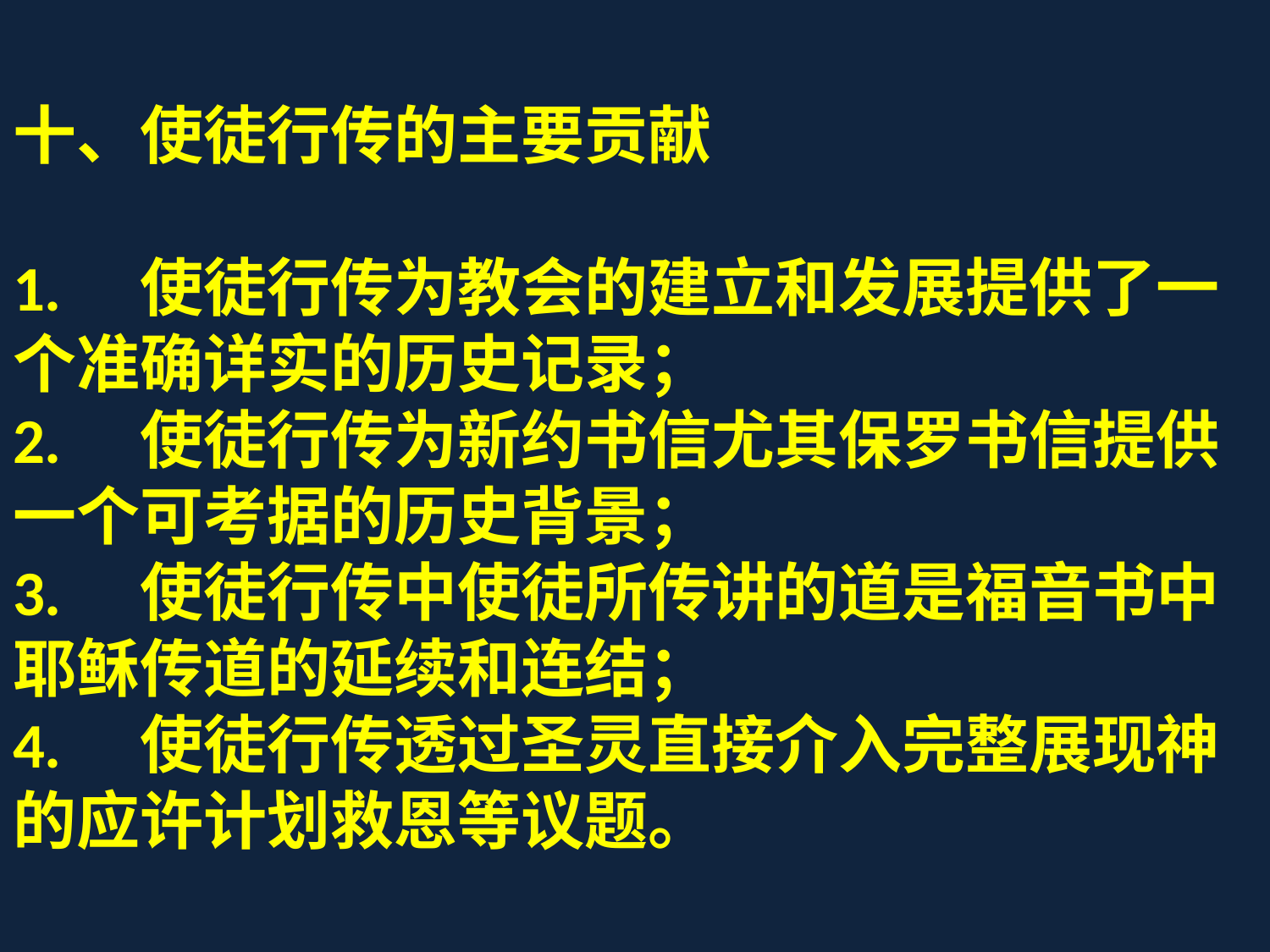

十、使徒行传的主要贡献

1.	使徒行传为教会的建立和发展提供了一个准确详实的历史记录；
2.	使徒行传为新约书信尤其保罗书信提供一个可考据的历史背景；
3.	使徒行传中使徒所传讲的道是福音书中耶稣传道的延续和连结；
4.	使徒行传透过圣灵直接介入完整展现神的应许计划救恩等议题。